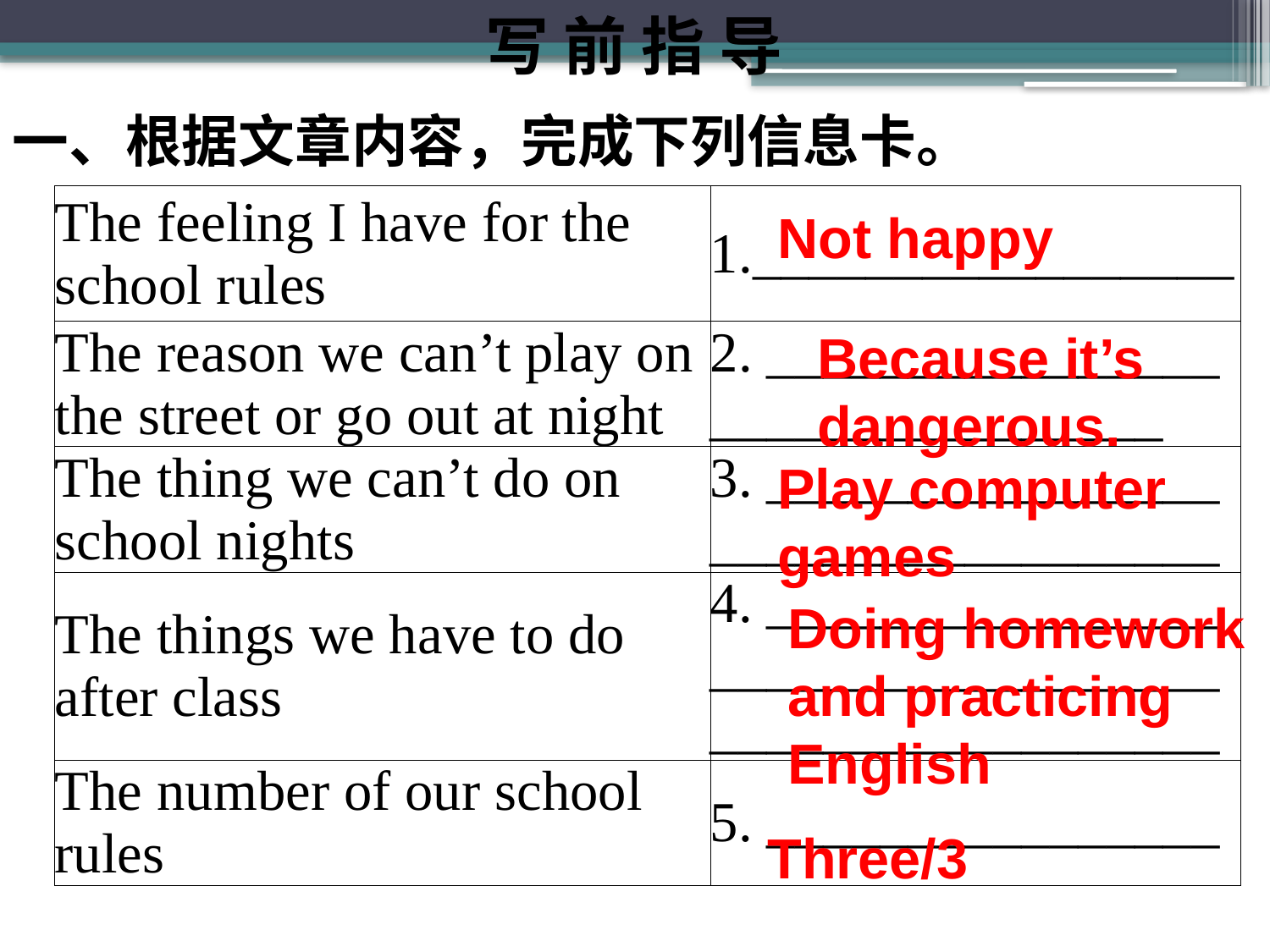

写 前 指 导
一、根据文章内容，完成下列信息卡。
| The feeling I have for the school rules | 1.\_\_\_\_\_\_\_\_\_\_\_\_\_\_\_\_\_ |
| --- | --- |
| The reason we can’t play on the street or go out at night | 2. \_\_\_\_\_\_\_\_\_\_\_\_\_\_\_\_ \_\_\_\_\_\_\_\_\_\_\_\_\_\_\_\_ |
| The thing we can’t do on school nights | 3. \_\_\_\_\_\_\_\_\_\_\_\_\_\_\_\_ \_\_\_\_\_\_\_\_\_\_\_\_\_\_\_\_\_\_ |
| The things we have to do after class | 4. \_\_\_\_\_\_\_\_\_\_\_\_\_\_\_\_ \_\_\_\_\_\_\_\_\_\_\_\_\_\_\_\_\_\_\_\_\_\_\_\_\_\_\_\_\_\_\_\_\_\_\_\_ |
| The number of our school rules | 5. \_\_\_\_\_\_\_\_\_\_\_\_\_\_\_\_ |
Not happy
Because it’s dangerous.
Play computer games
Doing homework and practicing English
Three/3